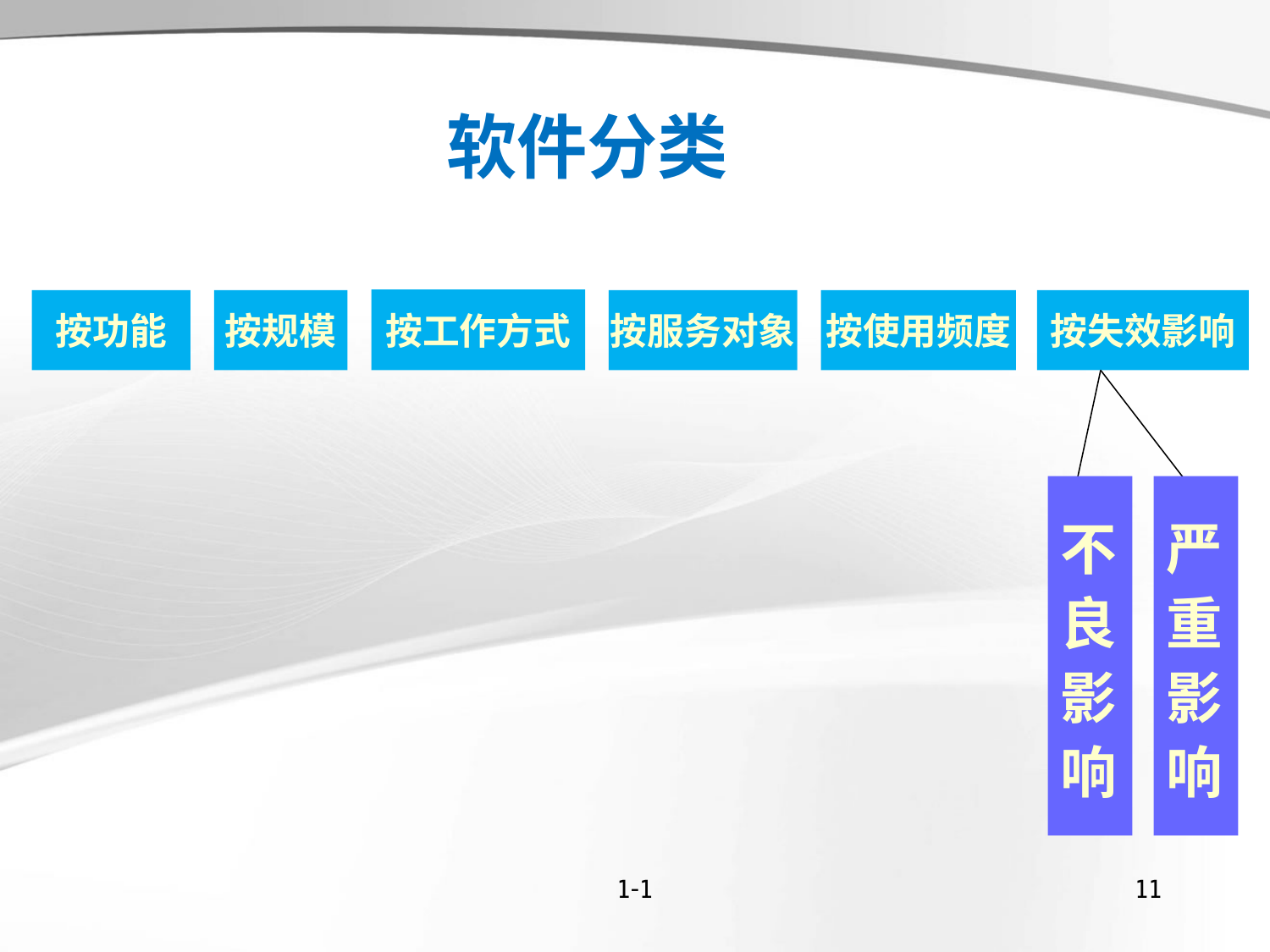

软件分类
按工作方式
按功能
按规模
按服务对象
按使用频度
按失效影响
不
良
影
响
严
重
影
响
1-1
11